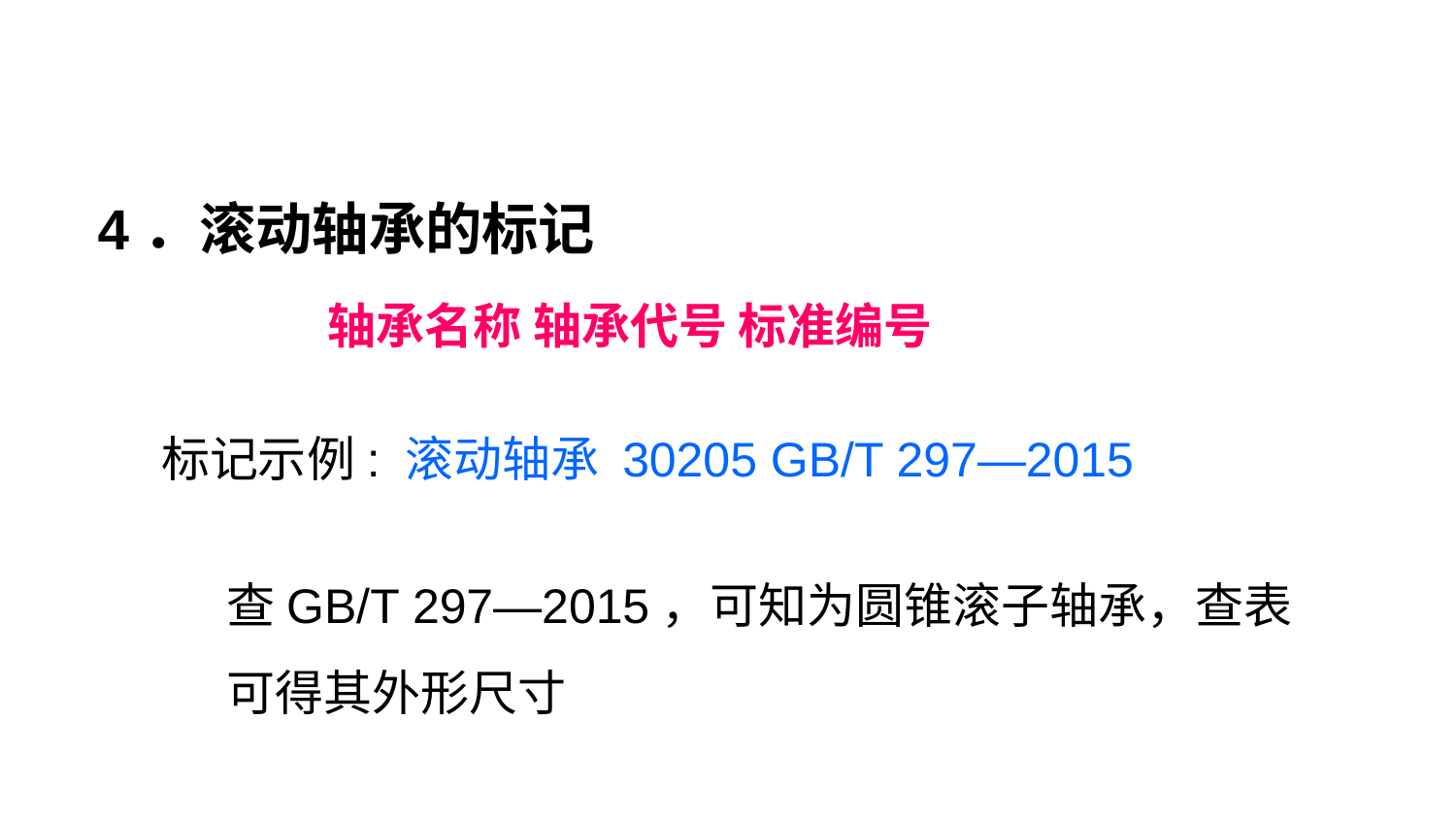

4．滚动轴承的标记
轴承名称 轴承代号 标准编号
标记示例: 滚动轴承 30205 GB/T 297—2015
查GB/T 297—2015，可知为圆锥滚子轴承，查表可得其外形尺寸